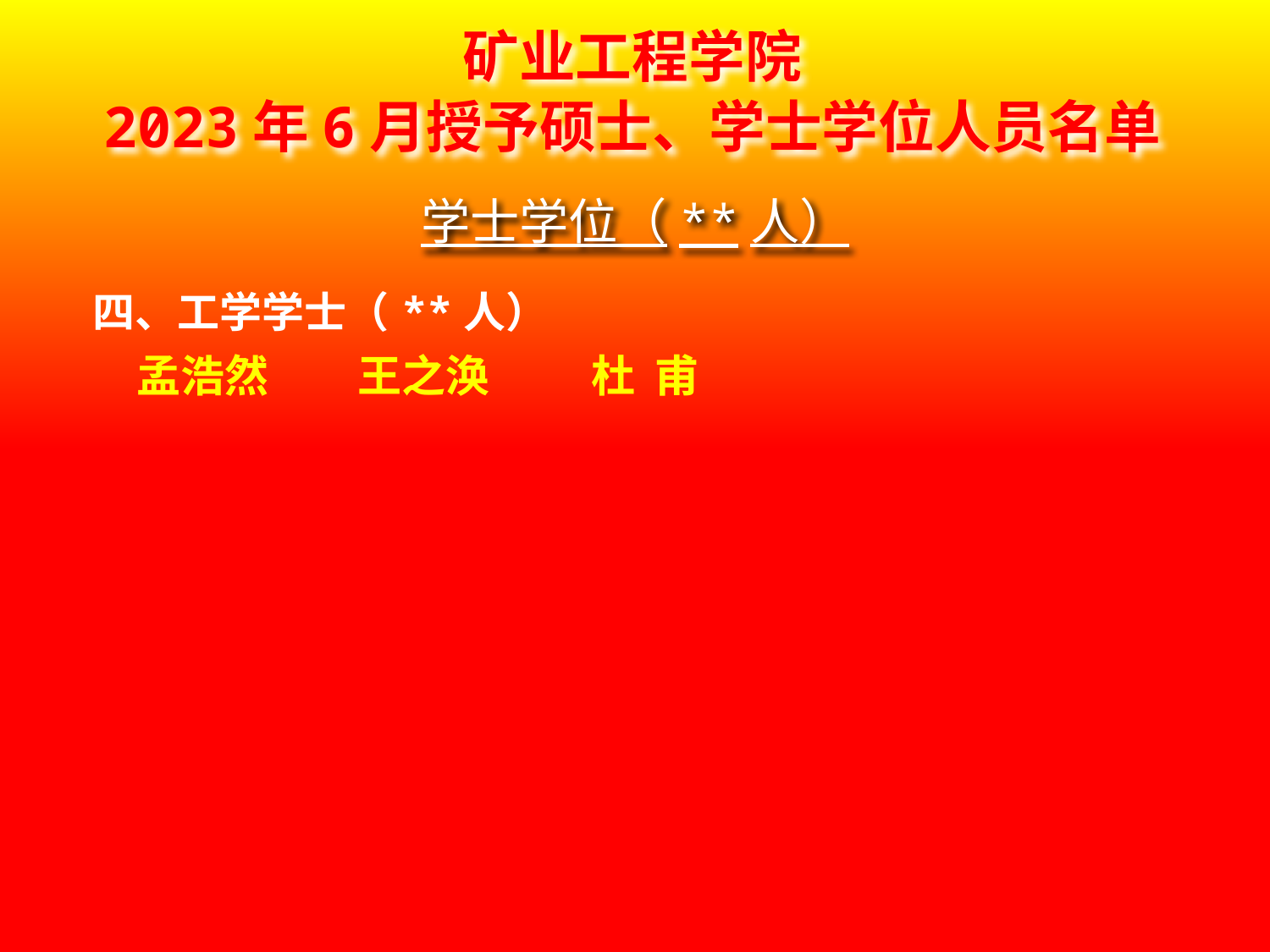

矿业工程学院
2023年6月授予硕士、学士学位人员名单
学士学位（**人）
| 四、工学学士（\*\*人） |  |  |  |  |
| --- | --- | --- | --- | --- |
| 孟浩然 | 王之涣 | 杜 甫 |  |  |
|  |  |  |  |  |
|  |  |  |  |  |
|  |  |  |  |  |
|  |  |  |  |  |
|  |  |  |  |  |
|  |  |  |  |  |
|  |  |  |  |  |